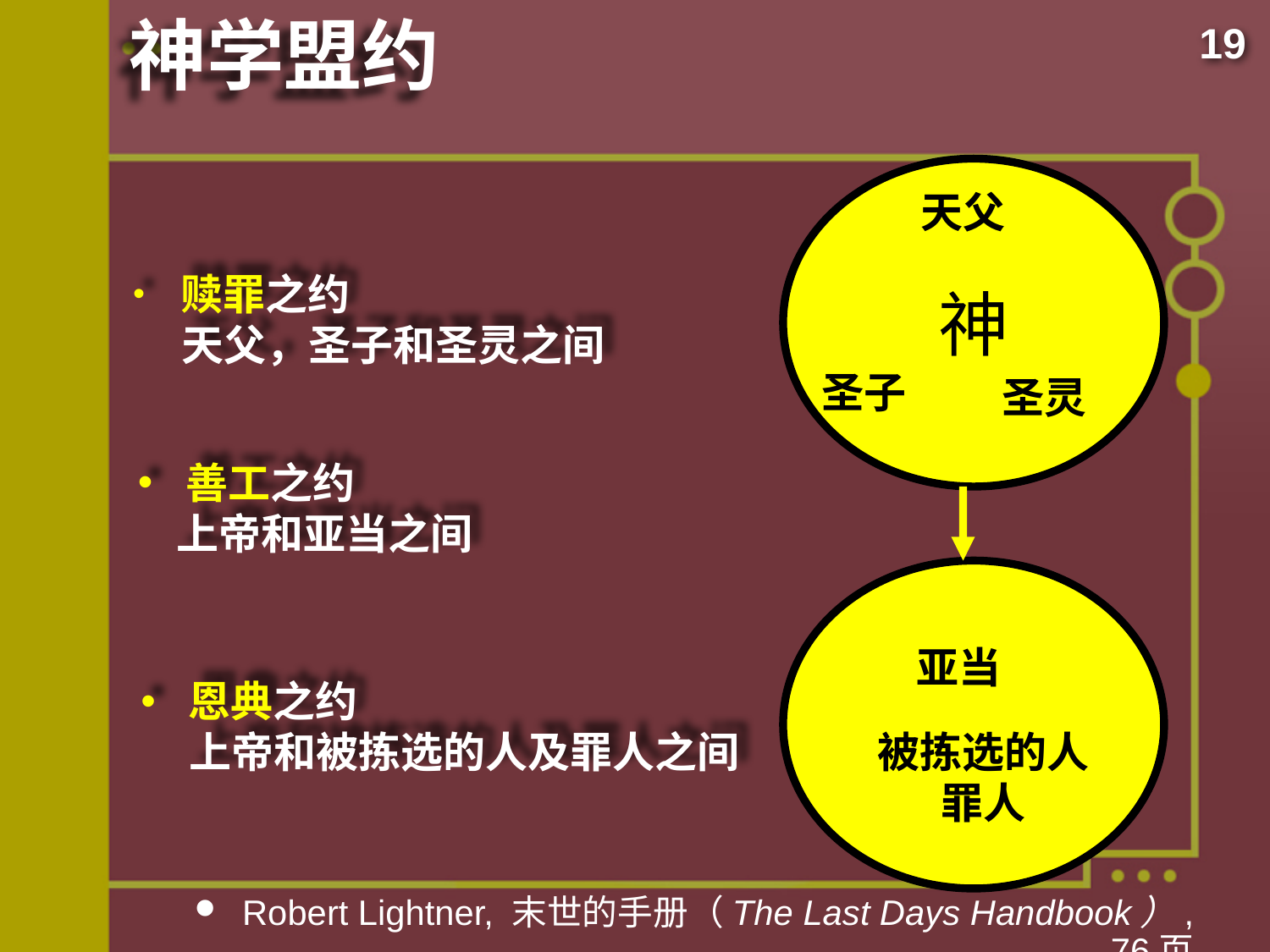

19
# 神学盟约
神
天父
赎罪之约
    天父，圣子和圣灵之间
圣子
圣灵
善工之约
   上帝和亚当之间

亚当
恩典之约
    上帝和被拣选的人及罪人之间
被拣选的人
罪人
Robert Lightner, 末世的手册（The Last Days Handbook）, 76页